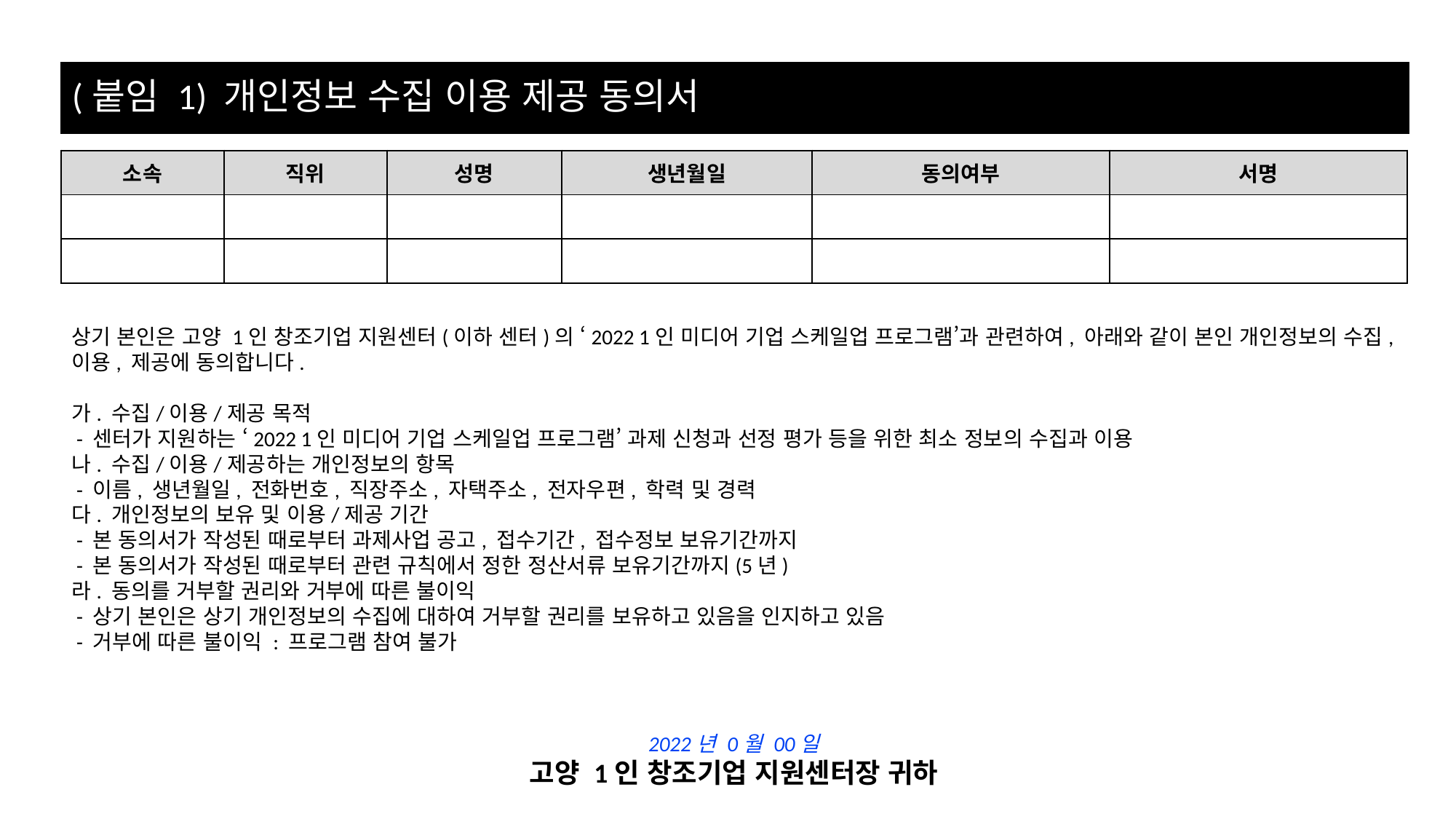

# (붙임 1) 개인정보 수집 이용 제공 동의서
| 소속 | 직위 | 성명 | 생년월일 | 동의여부 | 서명 |
| --- | --- | --- | --- | --- | --- |
|  |  |  |  |  |  |
|  |  |  |  |  |  |

상기 본인은 고양 1인 창조기업 지원센터(이하 센터)의 ‘2022 1인 미디어 기업 스케일업 프로그램’과 관련하여, 아래와 같이 본인 개인정보의 수집, 이용, 제공에 동의합니다.

가. 수집/이용/제공 목적
 - 센터가 지원하는 ‘2022 1인 미디어 기업 스케일업 프로그램’ 과제 신청과 선정 평가 등을 위한 최소 정보의 수집과 이용
나. 수집/이용/제공하는 개인정보의 항목
 - 이름, 생년월일, 전화번호, 직장주소, 자택주소, 전자우편, 학력 및 경력
다. 개인정보의 보유 및 이용/제공 기간
 - 본 동의서가 작성된 때로부터 과제사업 공고, 접수기간, 접수정보 보유기간까지
 - 본 동의서가 작성된 때로부터 관련 규칙에서 정한 정산서류 보유기간까지(5년)
라. 동의를 거부할 권리와 거부에 따른 불이익
 - 상기 본인은 상기 개인정보의 수집에 대하여 거부할 권리를 보유하고 있음을 인지하고 있음
 - 거부에 따른 불이익 : 프로그램 참여 불가

2022년 0월 00일
고양 1인 창조기업 지원센터장 귀하